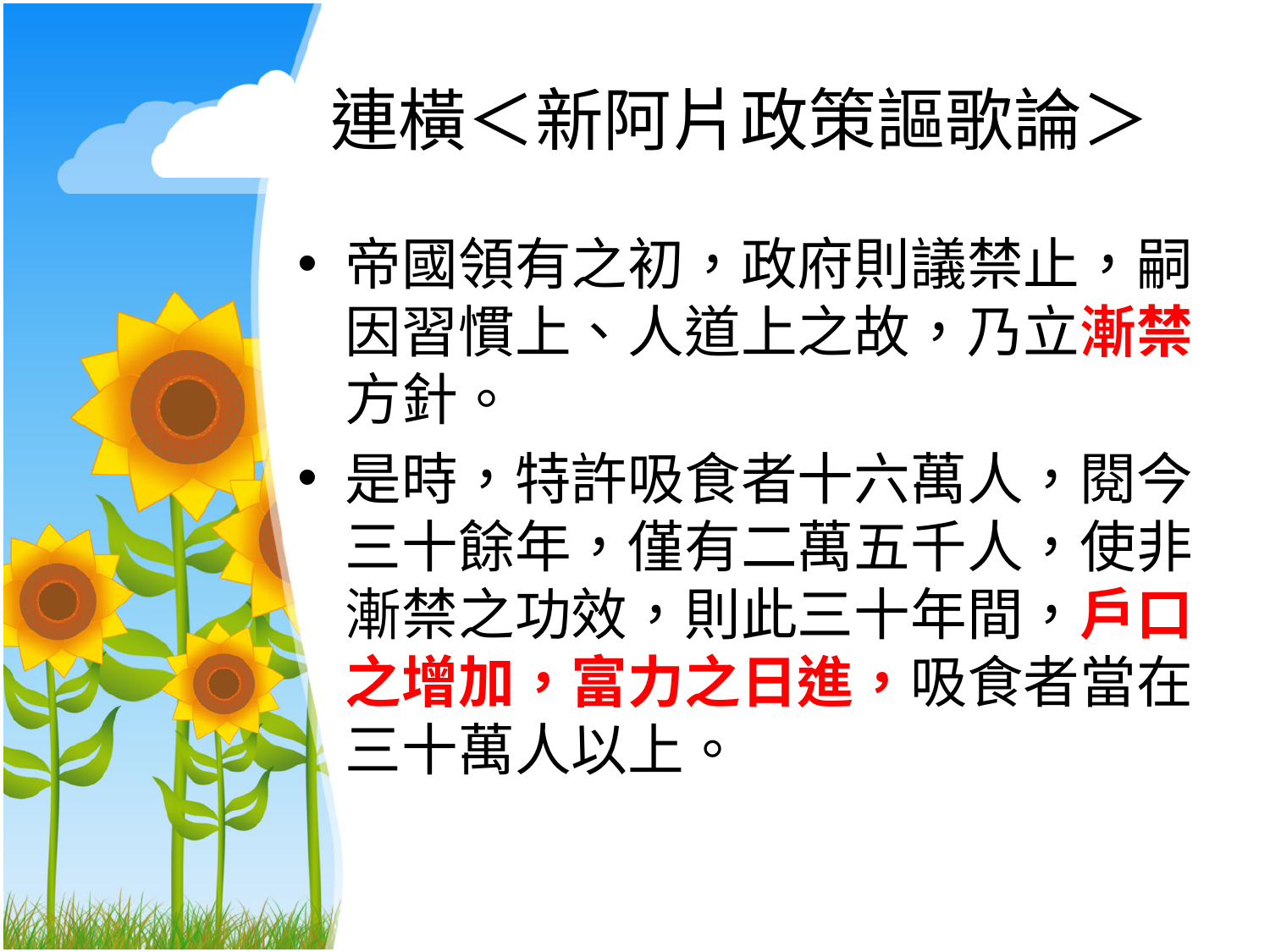

# 連橫＜新阿片政策謳歌論＞
帝國領有之初，政府則議禁止，嗣因習慣上、人道上之故，乃立漸禁方針。
是時，特許吸食者十六萬人，閱今三十餘年，僅有二萬五千人，使非漸禁之功效，則此三十年間，戶口之增加，富力之日進，吸食者當在三十萬人以上。